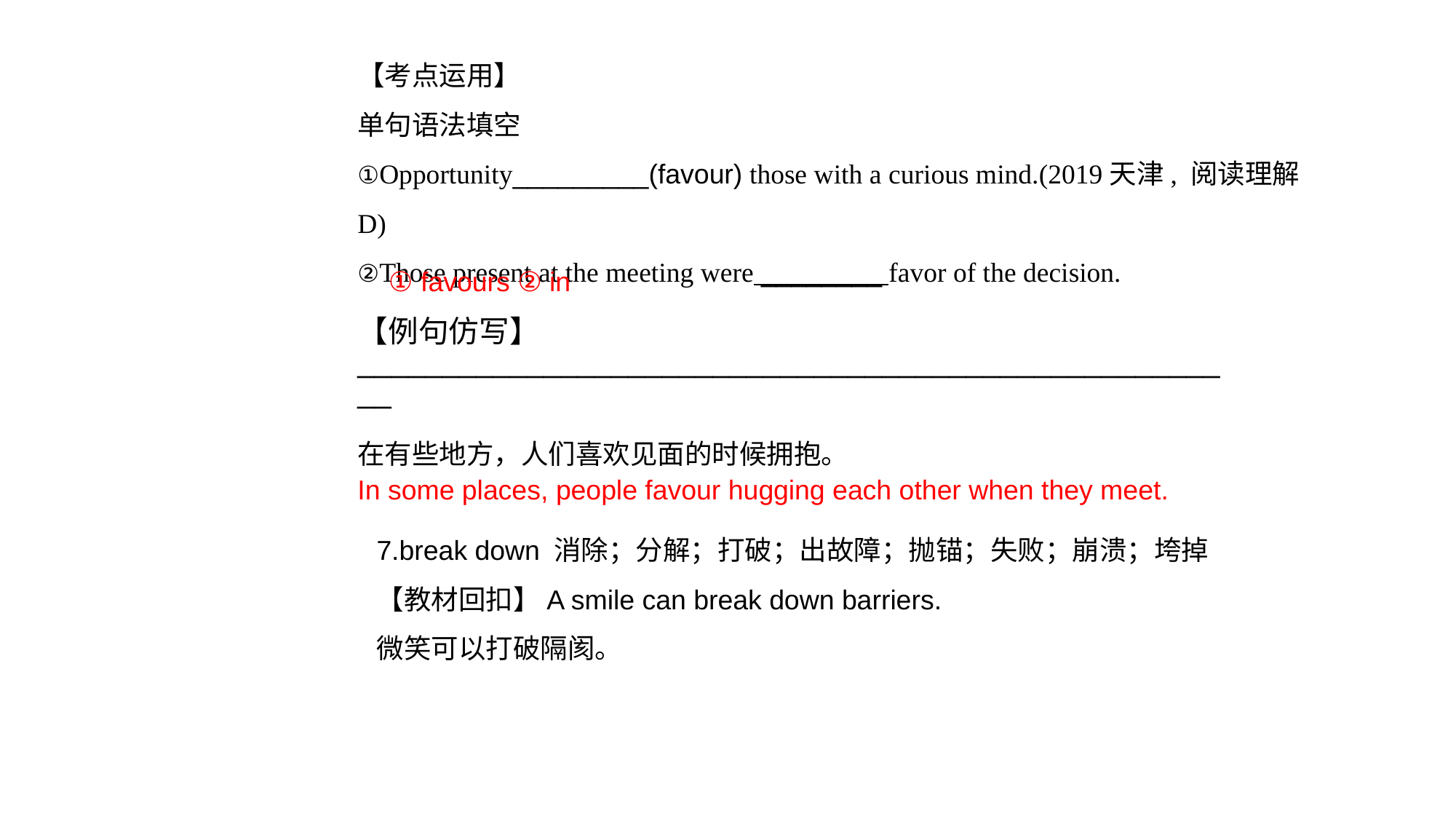

【考点运用】
单句语法填空
①Opportunity_________(favour) those with a curious mind.(2019天津, 阅读理解D)
②Those present at the meeting were ________ favor of the decision.
① favours ② in
【例句仿写】
_____________________________________________________

在有些地方，人们喜欢见面的时候拥抱。
In some places, people favour hugging each other when they meet.
7.break down 消除；分解；打破；出故障；抛锚；失败；崩溃；垮掉
【教材回扣】A smile can break down barriers.
微笑可以打破隔阂。